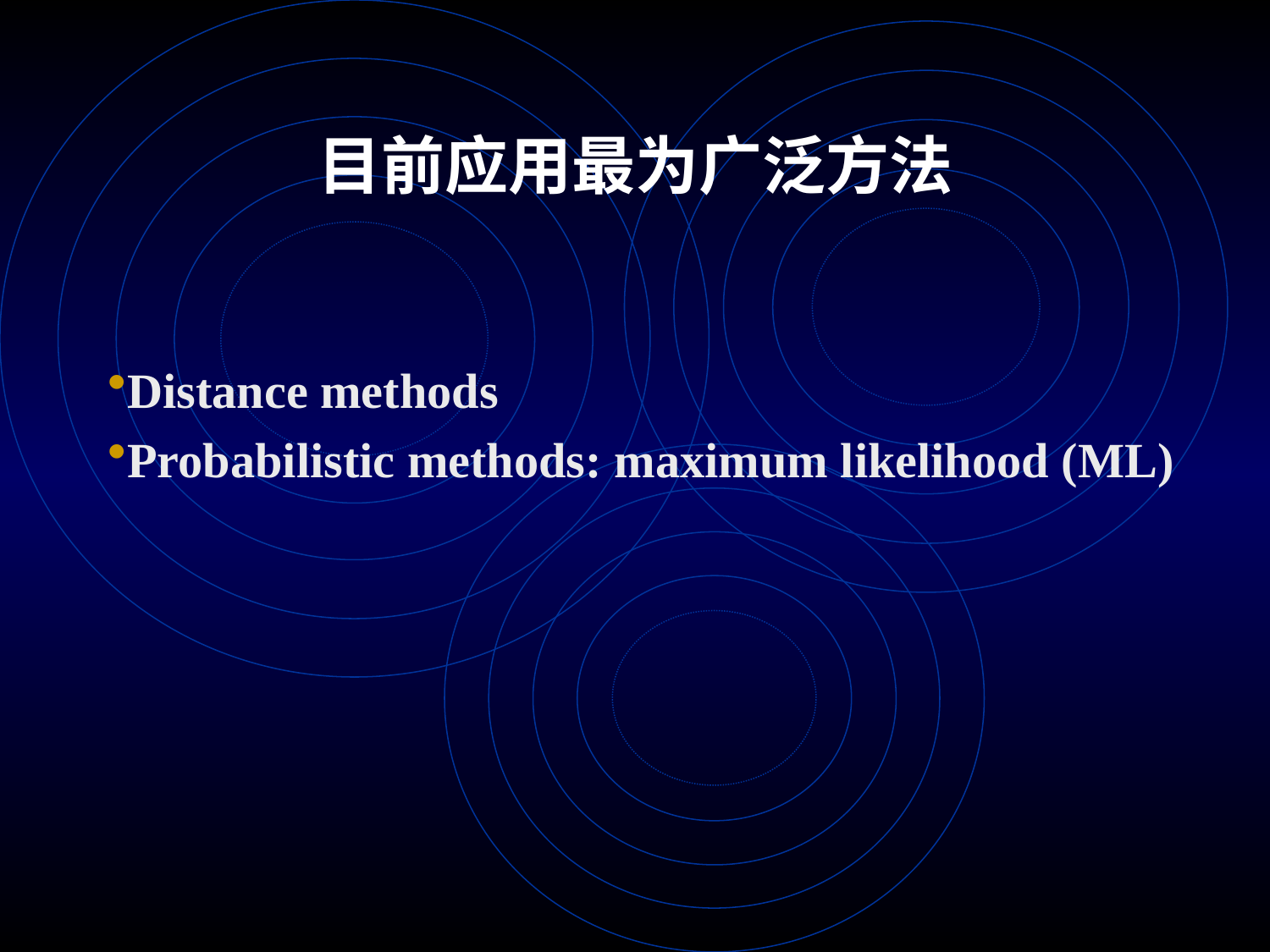

# 目前应用最为广泛方法

Distance methods
Probabilistic methods: maximum likelihood (ML)